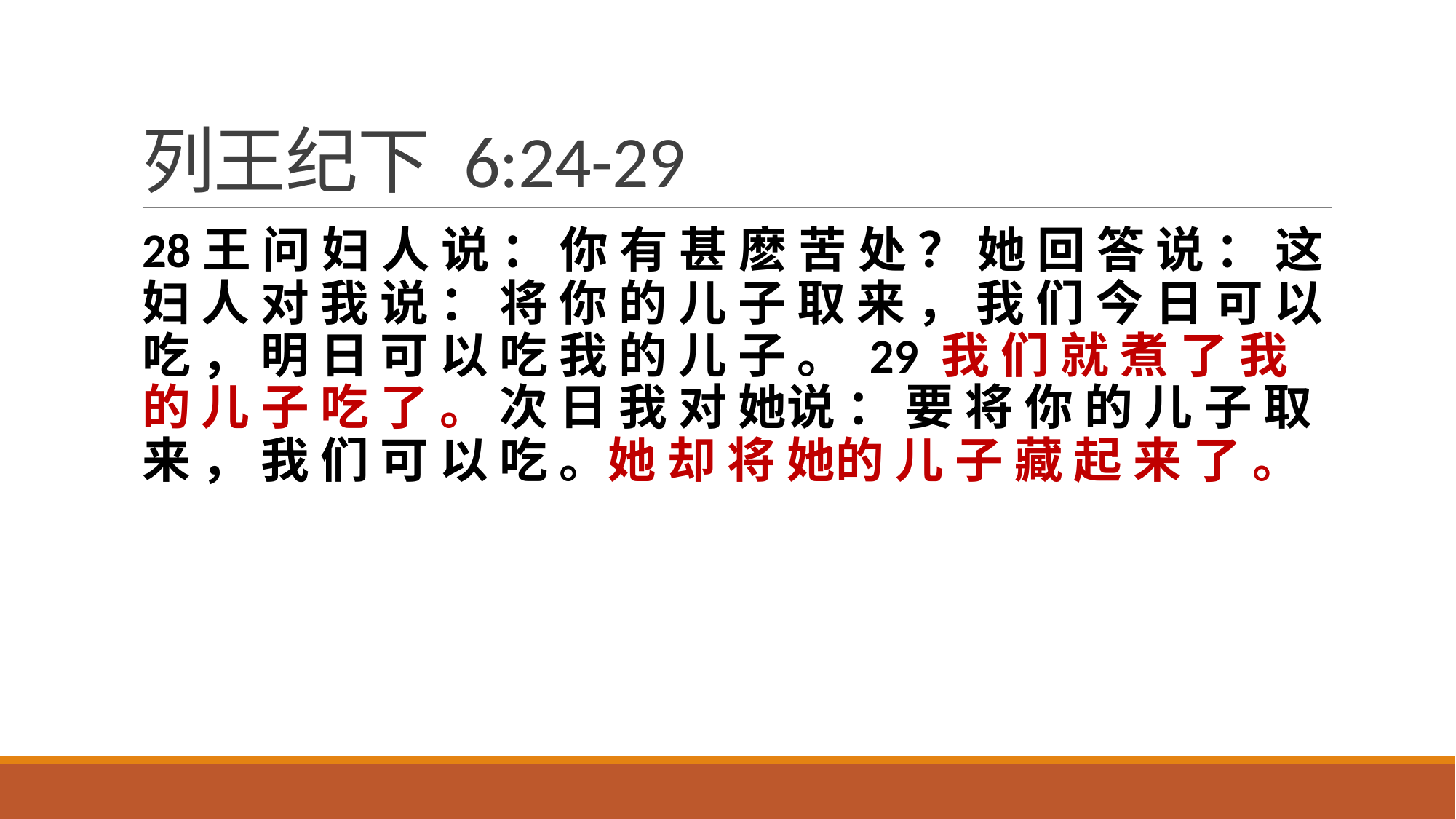

# 列王纪下 6:24-29
28王 问 妇 人 说 ： 你 有 甚 麽 苦 处 ？ 她 回 答 说 ： 这 妇 人 对 我 说 ： 将 你 的 儿 子 取 来 ， 我 们 今 日 可 以 吃 ， 明 日 可 以 吃 我 的 儿 子 。 29 我 们 就 煮 了 我 的 儿 子 吃 了 。 次 日 我 对 她说 ： 要 将 你 的 儿 子 取 来 ， 我 们 可 以 吃 。她 却 将 她的 儿 子 藏 起 来 了 。